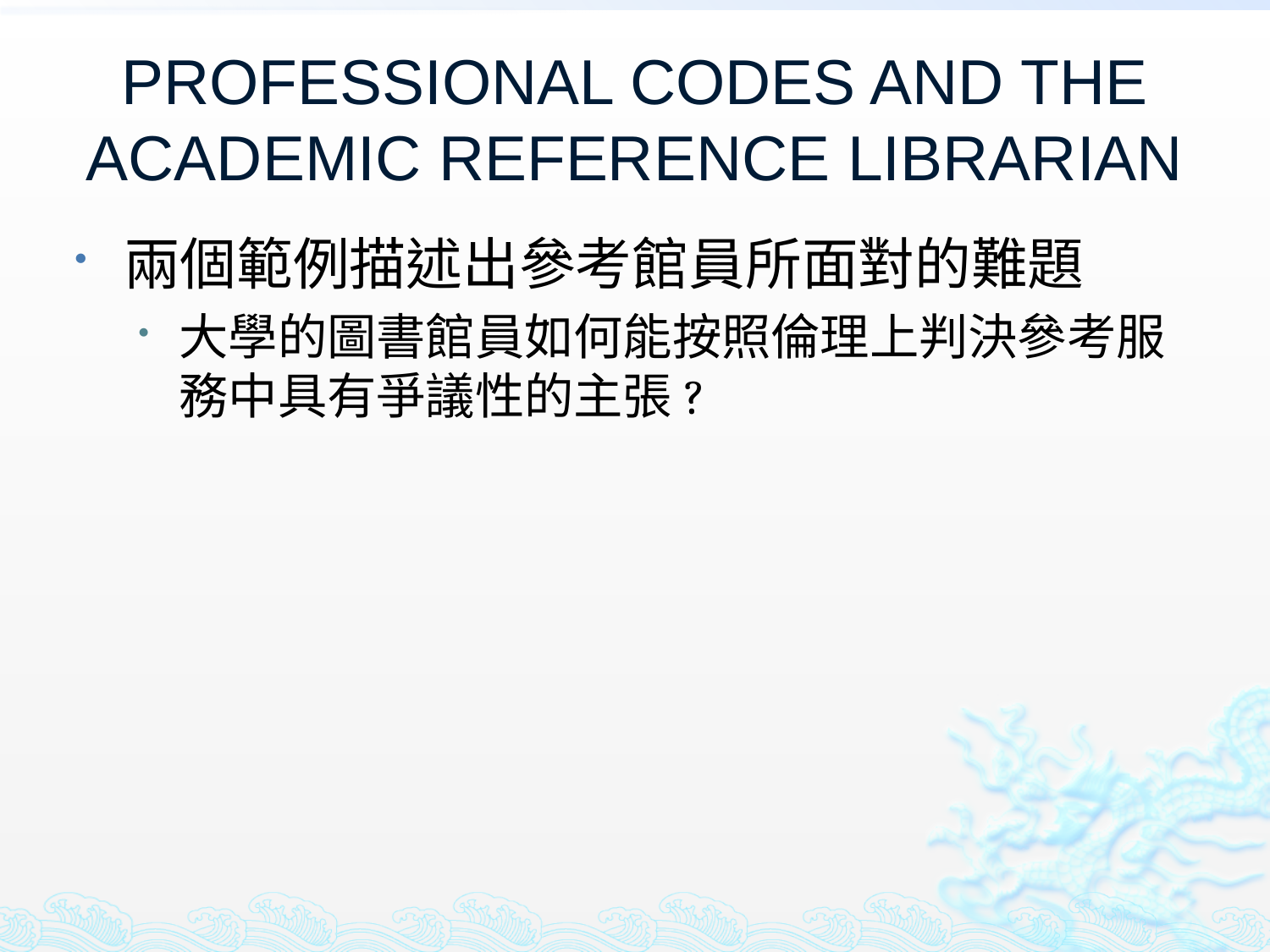

# PROFESSIONAL CODES AND THE ACADEMIC REFERENCE LIBRARIAN
兩個範例描述出參考館員所面對的難題
大學的圖書館員如何能按照倫理上判決參考服務中具有爭議性的主張?